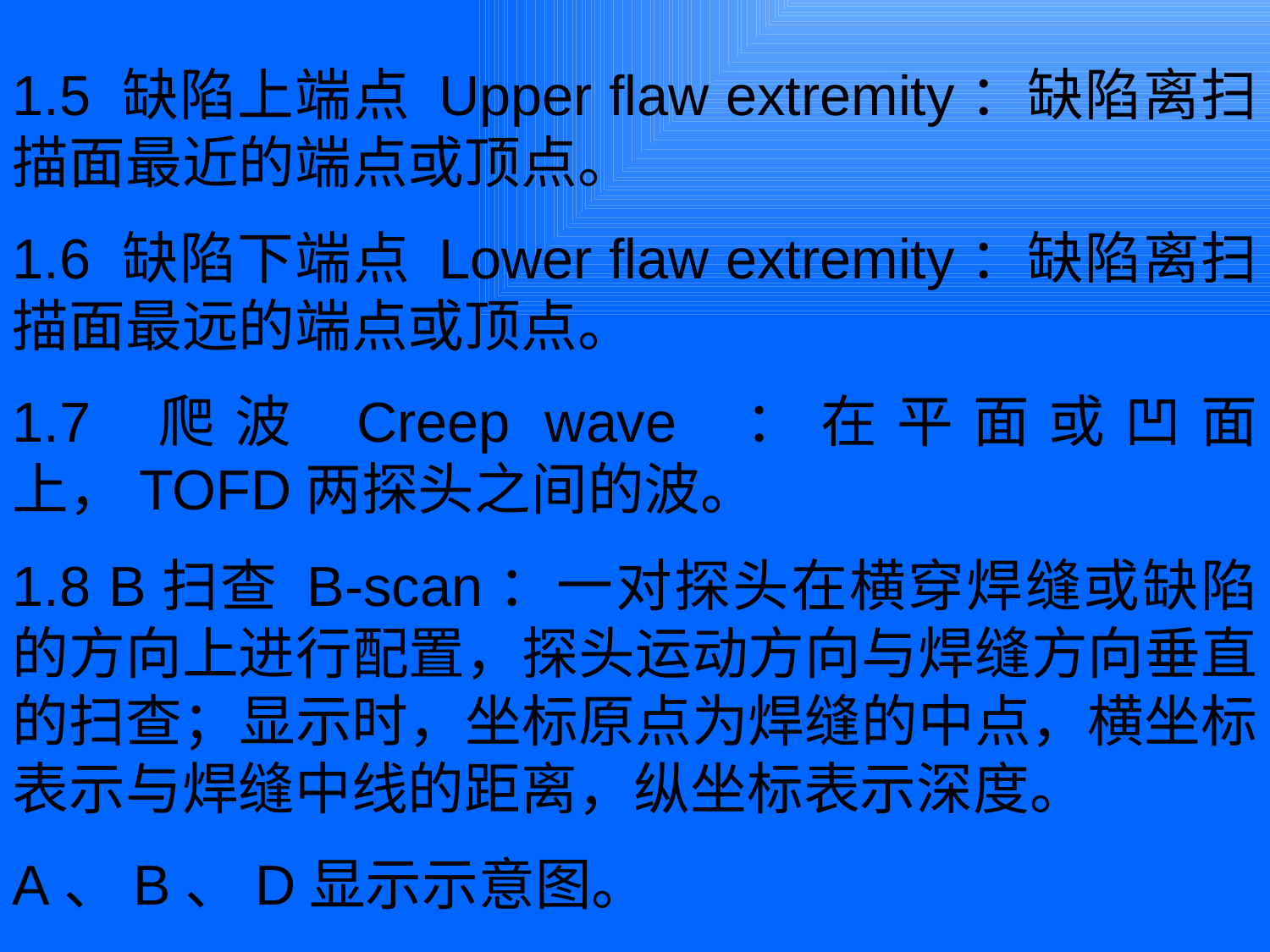

1.5 缺陷上端点 Upper flaw extremity：缺陷离扫描面最近的端点或顶点。
1.6 缺陷下端点 Lower flaw extremity：缺陷离扫描面最远的端点或顶点。
1.7 爬波 Creep wave ：在平面或凹面上，TOFD两探头之间的波。
1.8 B扫查 B-scan：一对探头在横穿焊缝或缺陷的方向上进行配置，探头运动方向与焊缝方向垂直的扫查；显示时，坐标原点为焊缝的中点，横坐标表示与焊缝中线的距离，纵坐标表示深度。
A、B、D显示示意图。